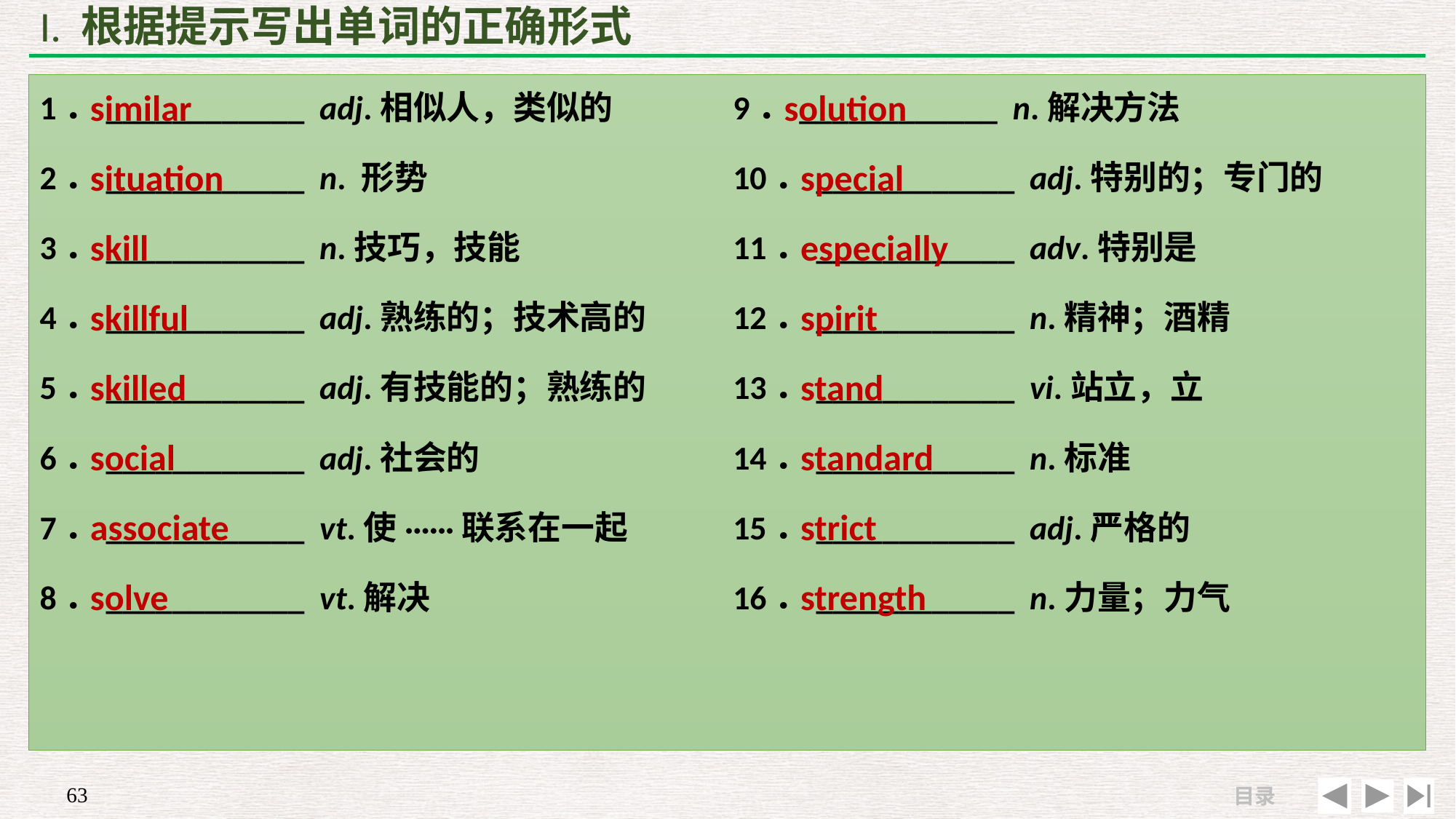

# I. 根据提示写出单词的正确形式
similar
situation
skill
skillful
skilled
social
associate
solve
solution
  special
  especially
  spirit
  stand
  standard
  strict
  strength
1．____________  adj.相似人，类似的
2．____________  n. 形势
3．____________  n.技巧，技能
4．____________  adj.熟练的；技术高的
5．____________  adj.有技能的；熟练的
6．____________  adj.社会的
7．____________  vt.使······联系在一起
8．____________  vt.解决
9．____________  n.解决方法
10．____________  adj.特别的；专门的
11．____________  adv.特别是
12．____________  n.精神；酒精
13．____________  vi.站立，立
14．____________  n.标准
15．____________  adj.严格的
16．____________  n.力量；力气